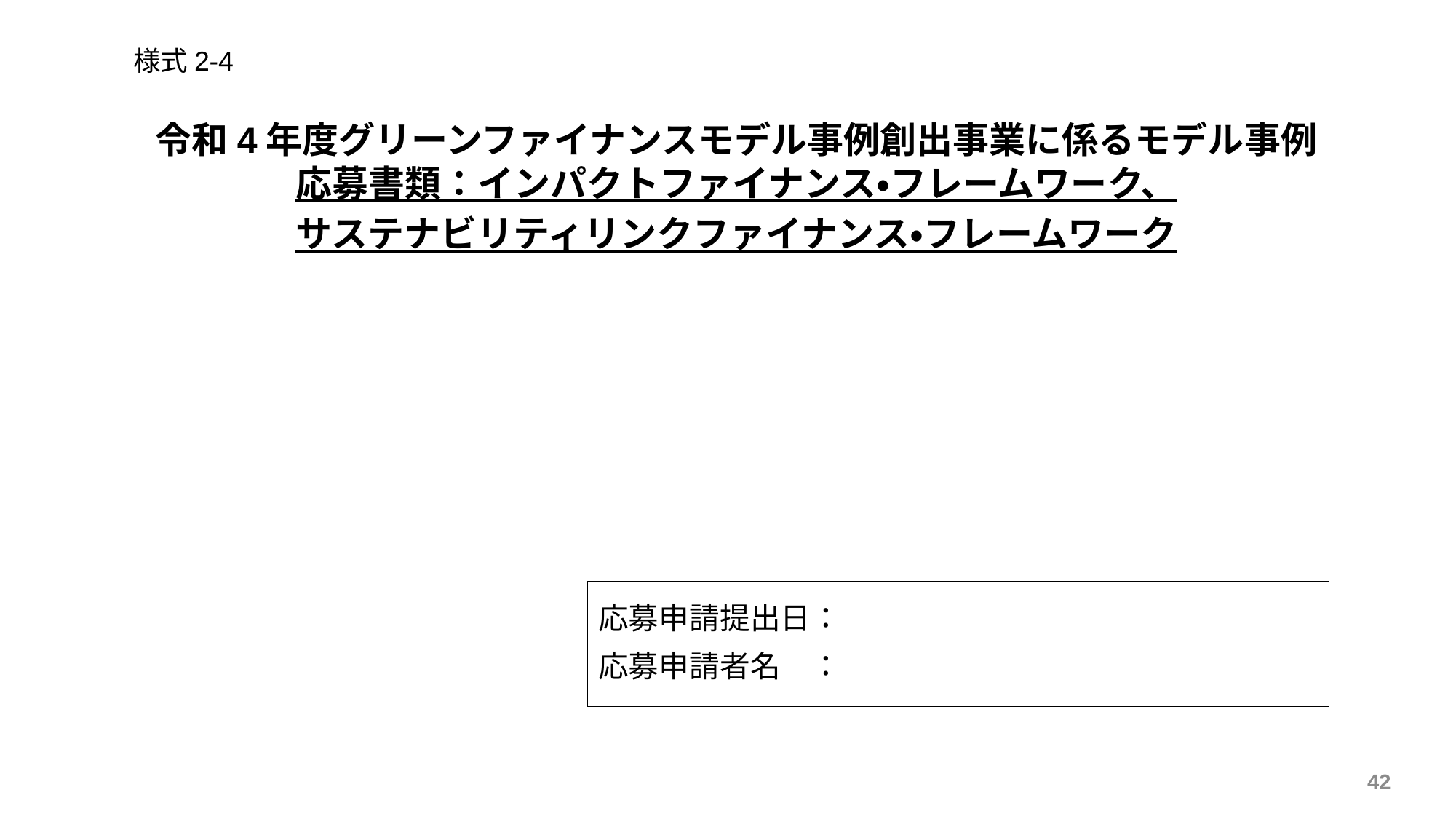

様式2-4
令和4年度グリーンファイナンスモデル事例創出事業に係るモデル事例 応募書類：インパクトファイナンス・フレームワーク、
サステナビリティリンクファイナンス・フレームワーク
応募申請提出日：
応募申請者名　：
42